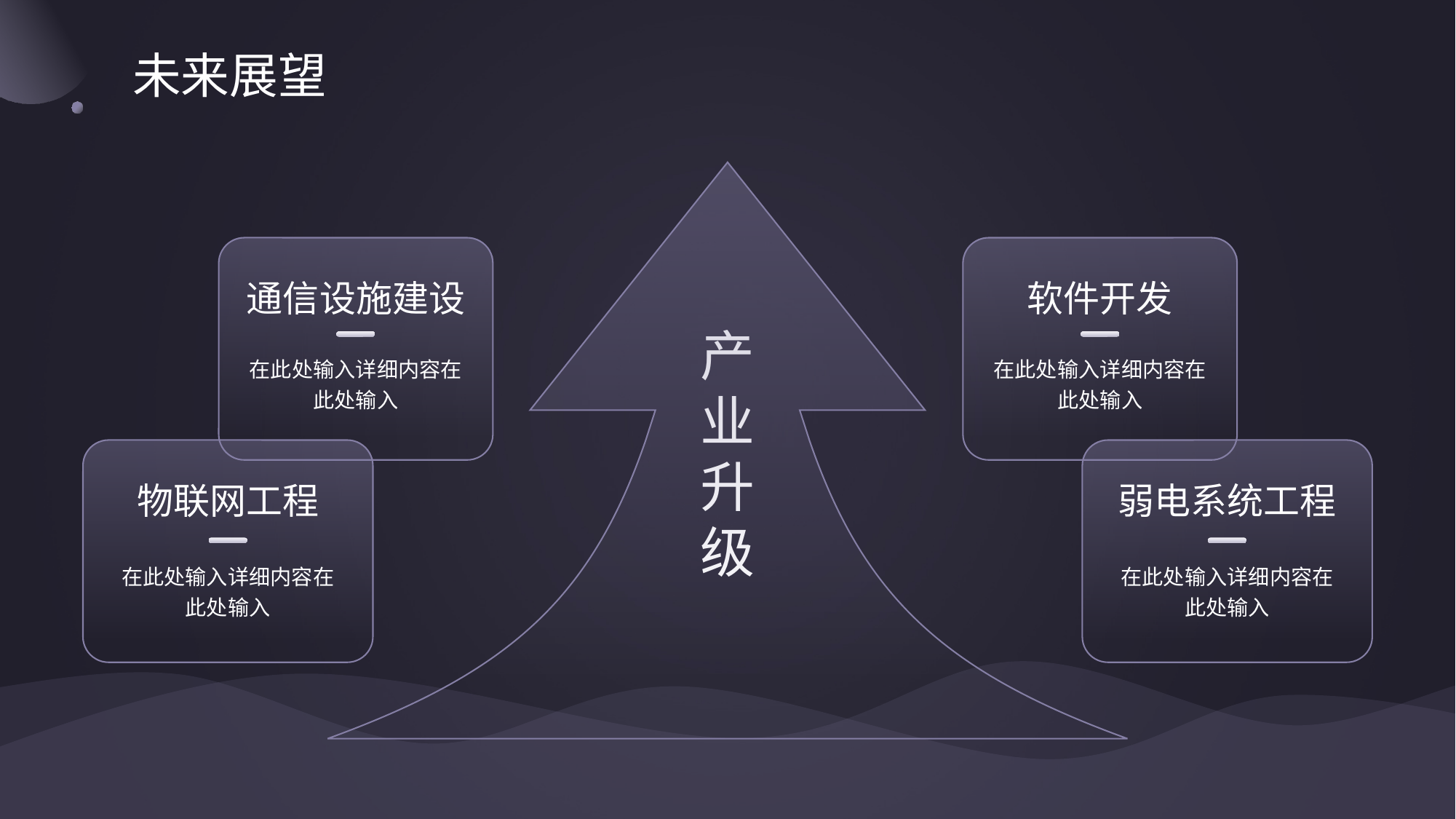

# 未来展望

软件开发
通信设施建设
产业升级

在此处输入详细内容在此处输入
在此处输入详细内容在此处输入

物联网工程
弱电系统工程

在此处输入详细内容在此处输入
在此处输入详细内容在此处输入